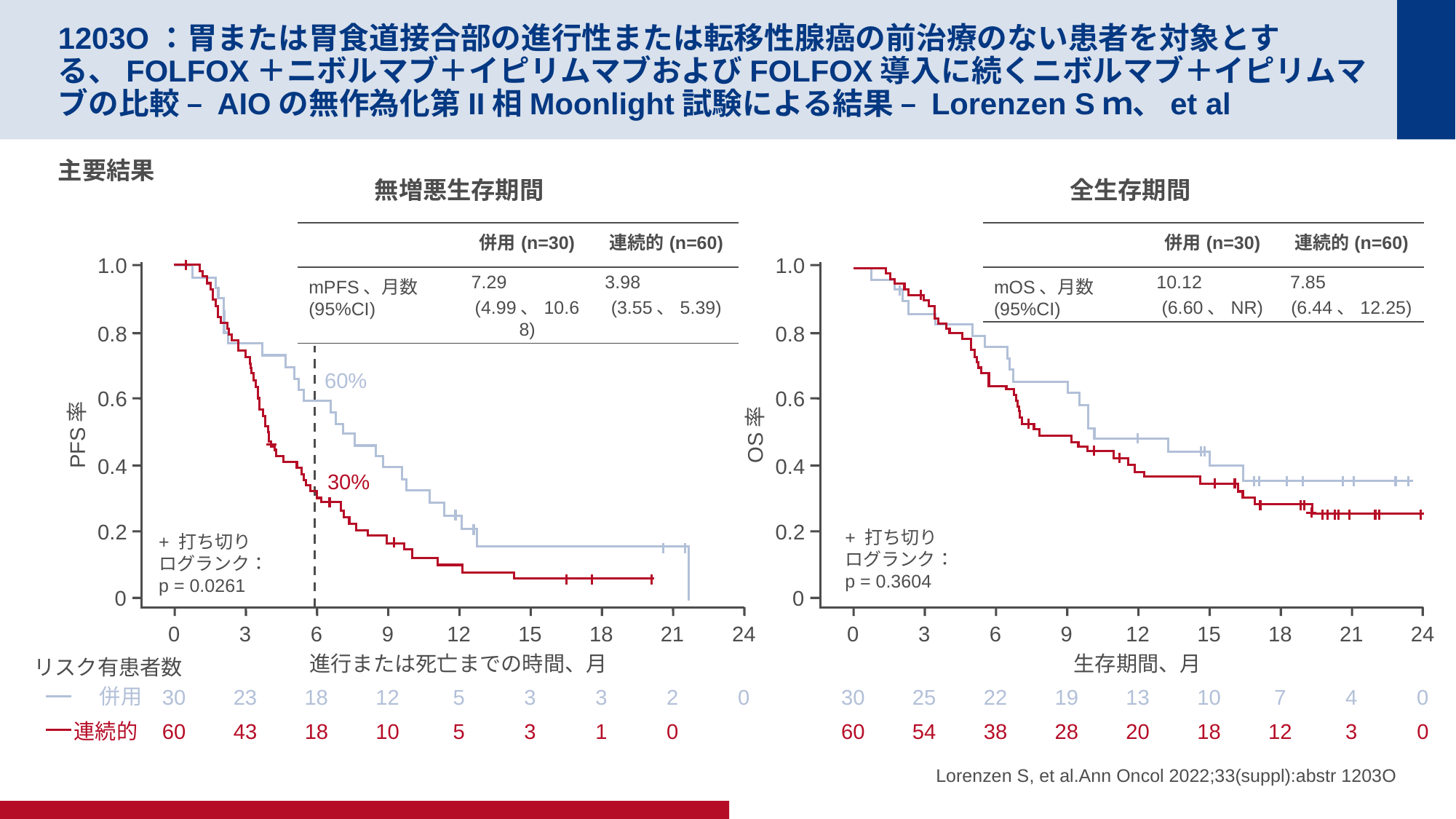

# 1203O：胃または胃食道接合部の進行性または転移性腺癌の前治療のない患者を対象とする、FOLFOX＋ニボルマブ＋イピリムマブおよびFOLFOX導入に続くニボルマブ＋イピリムマブの比較 – AIOの無作為化第II相Moonlight試験による結果 – Lorenzen Sｍ、et al
主要結果
無増悪生存期間
全生存期間
タイトル
|  | 併用(n=30) | 連続的(n=60) |
| --- | --- | --- |
| mPFS、月数(95%CI) | 7.29 (4.99、10.68) | 3.98 (3.55、5.39) |
|  | 併用(n=30) | 連続的(n=60) |
| --- | --- | --- |
| mOS、月数(95%CI) | 10.12 (6.60、NR) | 7.85 (6.44、12.25) |
1.0

0.8

0.6

PFS率
0.4

0.2

0

+ 打ち切り
ログランク：
p = 0.0261

0
3
6
9
12
15
18
21
24
進行または死亡までの時間、月
リスク有患者数
併用
30
23
18
12
5
3
3
2
0
連続的
60
43
18
10
5
3
1
0
1.0

0.8

0.6

OS率
0.4

0.2

0

60%
30%
+ 打ち切り
ログランク：
p = 0.3604

0
3
6
9
12
15
18
21
24
生存期間、月
30
25
22
19
13
10
7
4
0
60
54
38
28
20
18
12
3
0
Lorenzen S, et al.Ann Oncol 2022;33(suppl):abstr 1203O